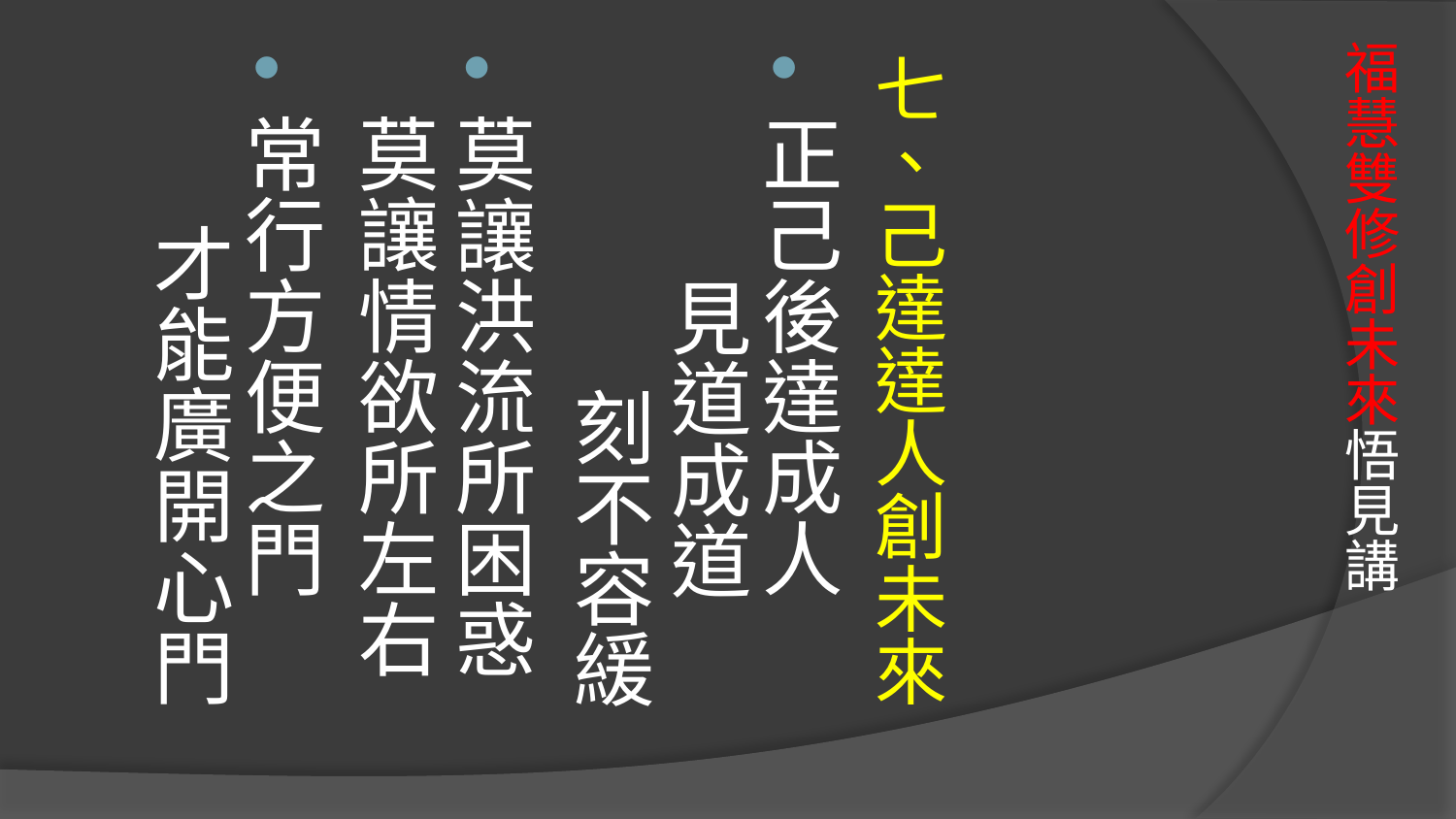

七、己達達人創未來
正己後達成人　               見道成道　                     刻不容緩
莫讓洪流所困惑　 莫讓情欲所左右
常行方便之門　            才能廣開心門

# 福慧雙修創未來悟見講